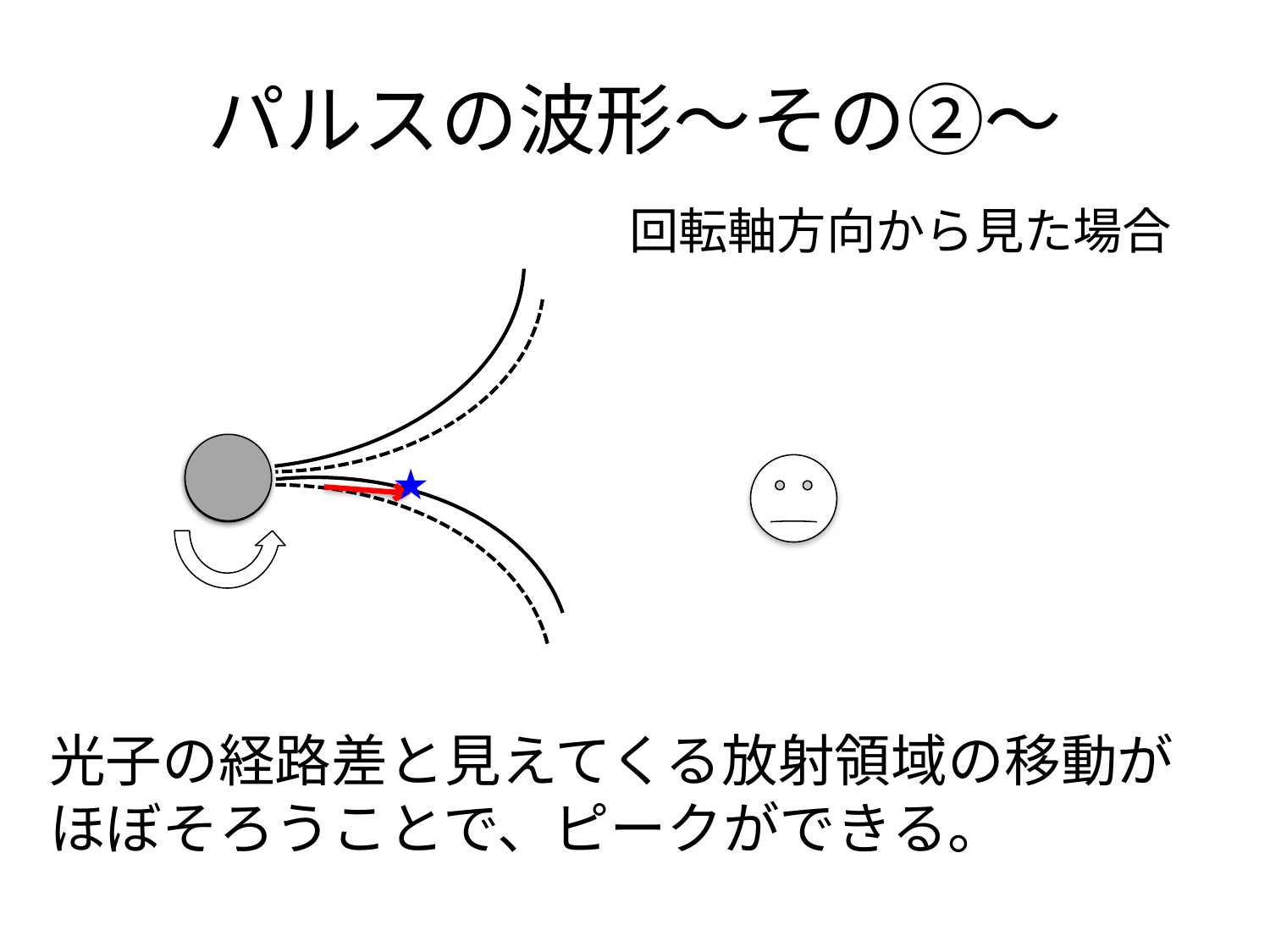

# パルスの波形～その②～

回転軸方向から見た場合
★

光子の経路差と見えてくる放射領域の移動が
ほぼそろうことで、ピークができる。